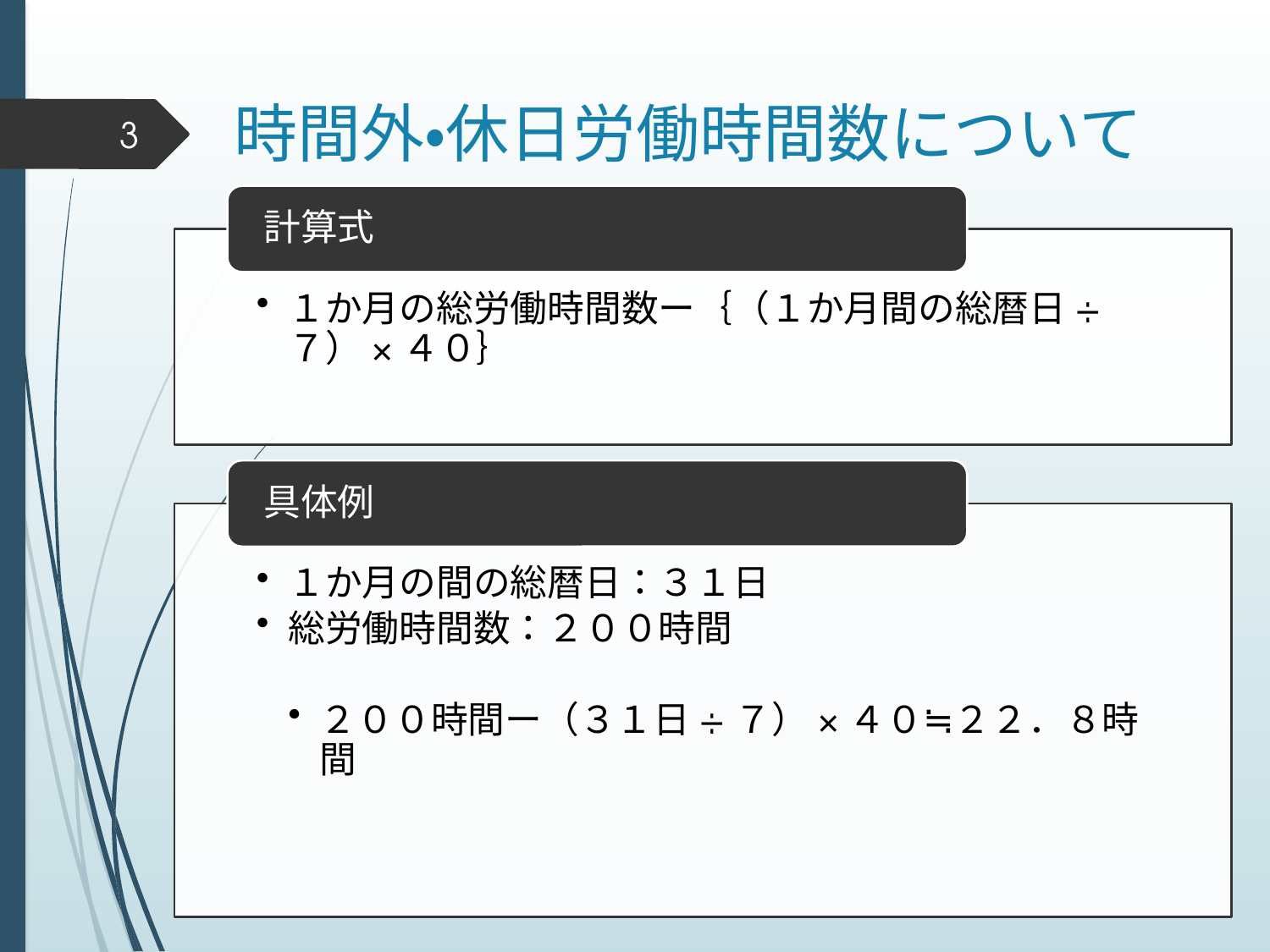

# 時間外・休日労働時間数について
3
１か月の総労働時間数ー｛（１か月間の総暦日÷７）×４０｝
計算式
１か月の間の総暦日：３１日
総労働時間数：２００時間

２００時間ー（３１日÷７）×４０≒２２．８時間
具体例